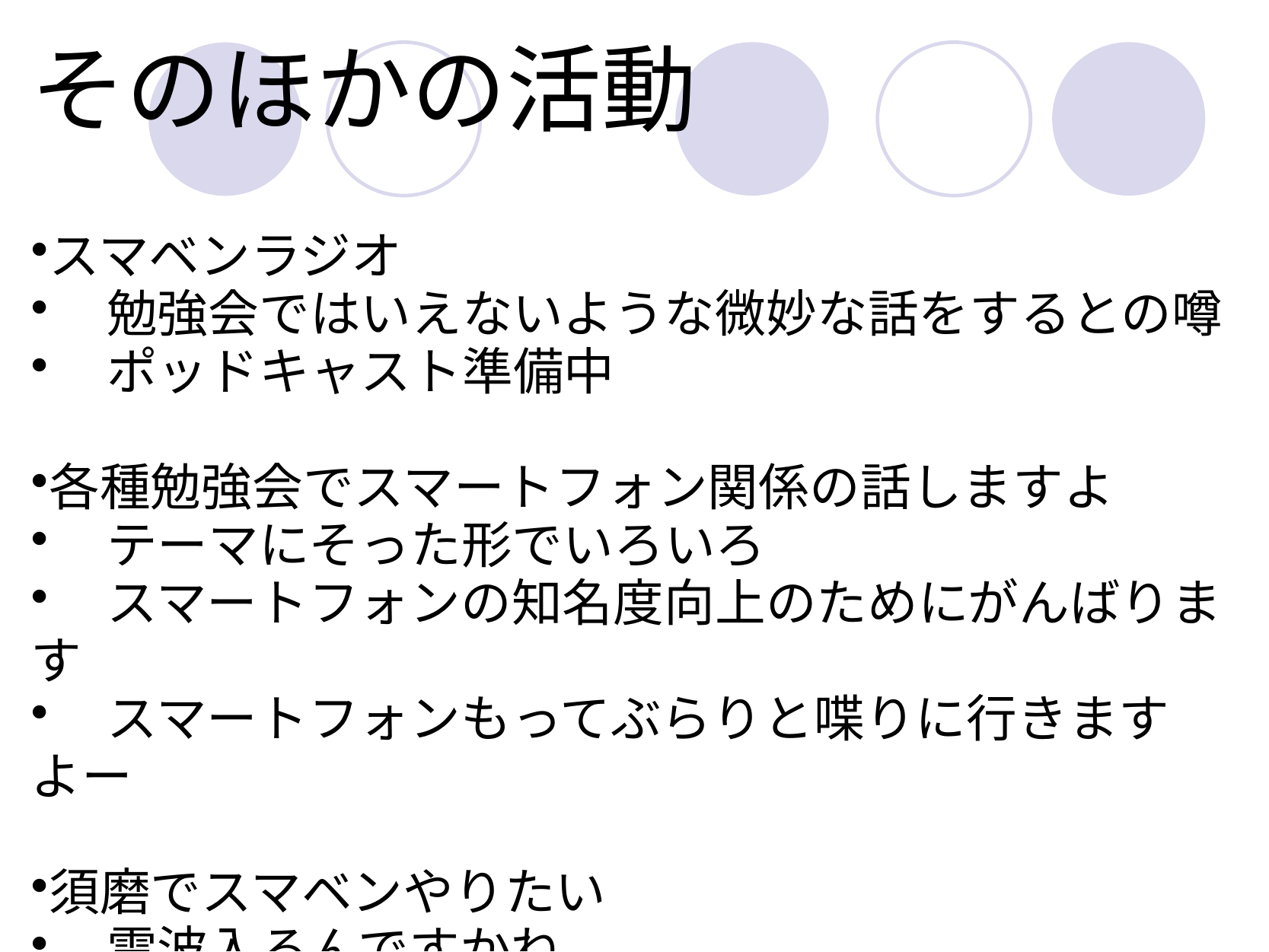

# そのほかの活動
スマベンラジオ
    勉強会ではいえないような微妙な話をするとの噂
    ポッドキャスト準備中

各種勉強会でスマートフォン関係の話しますよ
    テーマにそった形でいろいろ
    スマートフォンの知名度向上のためにがんばります
    スマートフォンもってぶらりと喋りに行きますよー

須磨でスマベンやりたい
    電波入るんですかね